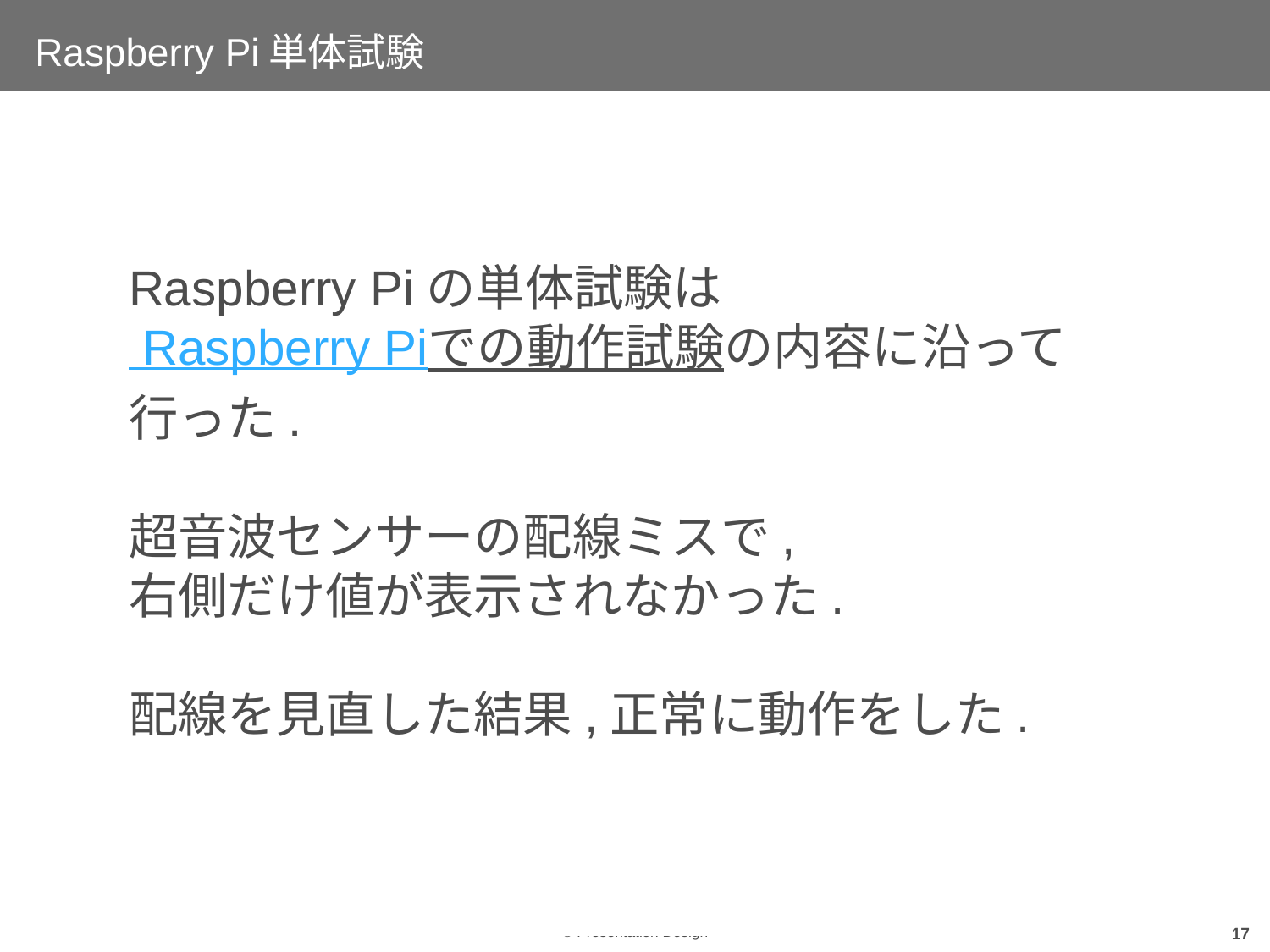

# Raspberry Pi単体試験
Raspberry Piの単体試験は
 Raspberry Piでの動作試験の内容に沿って行った.

超音波センサーの配線ミスで,
右側だけ値が表示されなかった.

配線を見直した結果,正常に動作をした.

17